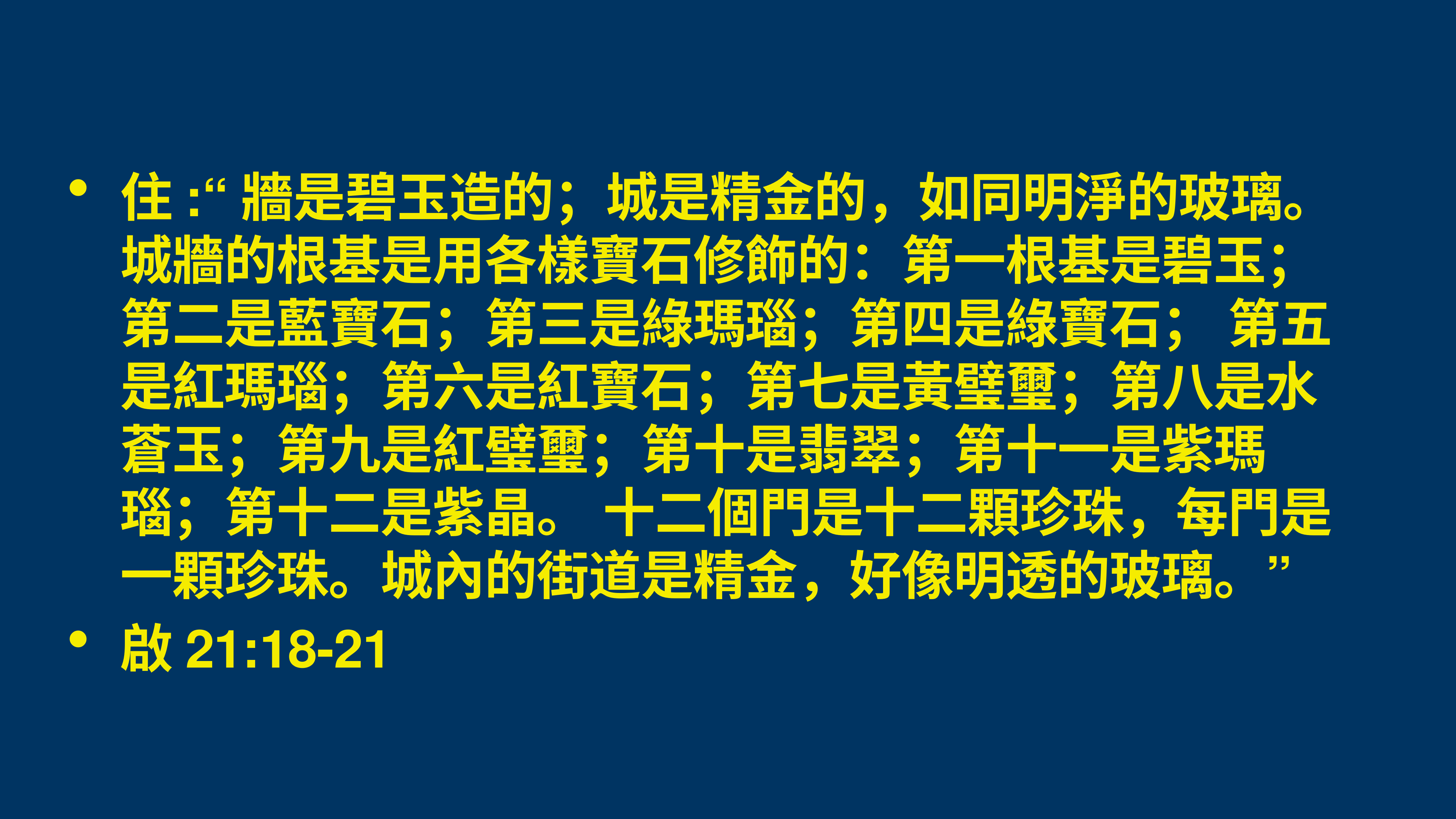

住:“牆是碧玉造的；城是精金的，如同明淨的玻璃。 城牆的根基是用各樣寶石修飾的：第一根基是碧玉；第二是藍寶石；第三是綠瑪瑙；第四是綠寶石； 第五是紅瑪瑙；第六是紅寶石；第七是黃璧璽；第八是水蒼玉；第九是紅璧璽；第十是翡翠；第十一是紫瑪瑙；第十二是紫晶。 十二個門是十二顆珍珠，每門是一顆珍珠。城內的街道是精金，好像明透的玻璃。”
啟21:18-21